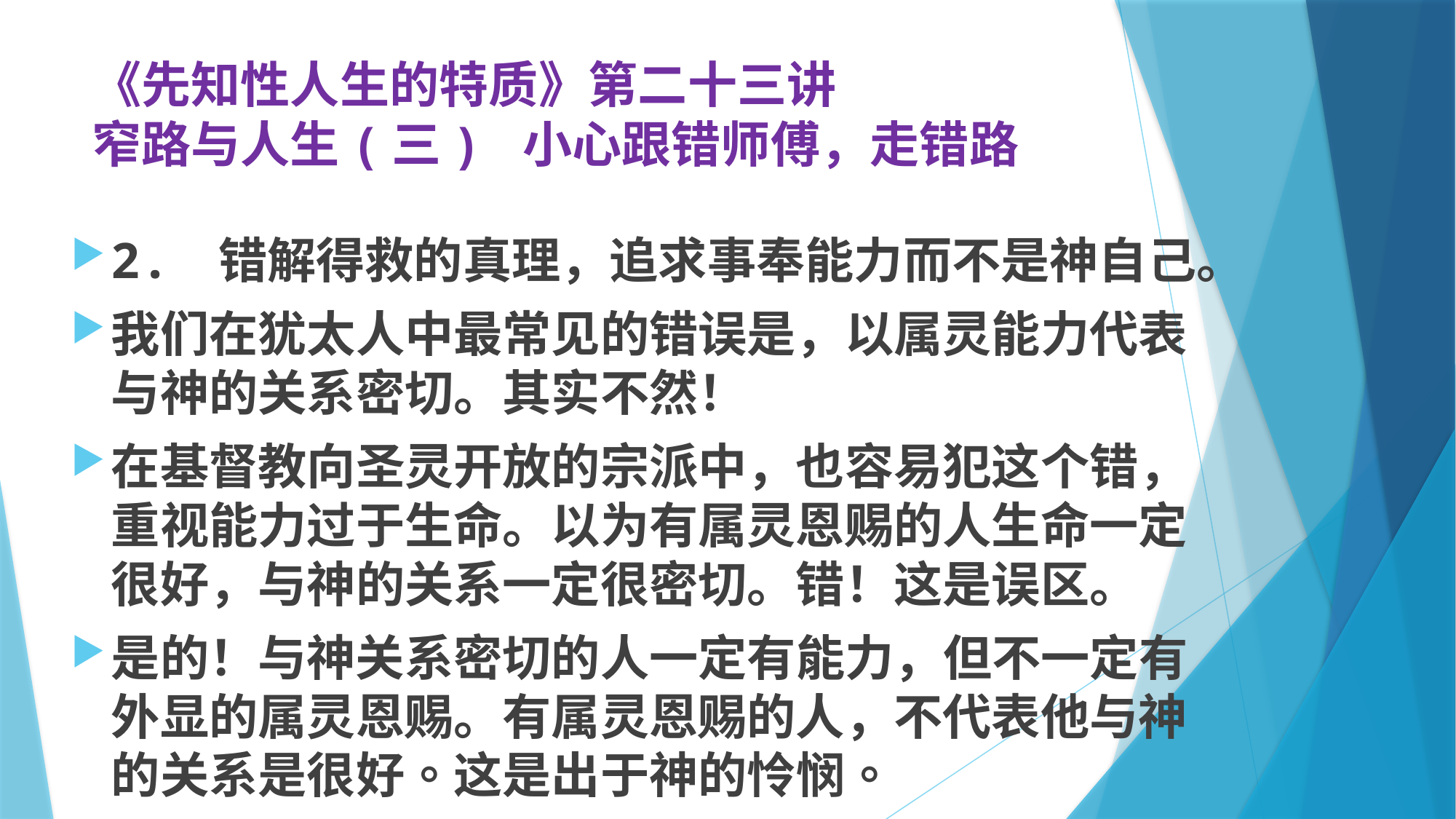

# 《先知性人生的特质》第二十三讲 窄路与人生(三) 小心跟错师傅，走错路
2.	错解得救的真理，追求事奉能力而不是神自己。
我们在犹太人中最常见的错误是，以属灵能力代表与神的关系密切。其实不然！
在基督教向圣灵开放的宗派中，也容易犯这个错，重视能力过于生命。以为有属灵恩赐的人生命一定很好，与神的关系一定很密切。错！这是误区。
是的！与神关系密切的人一定有能力，但不一定有外显的属灵恩赐。有属灵恩赐的人，不代表他与神的关系是很好。这是出于神的怜悯。